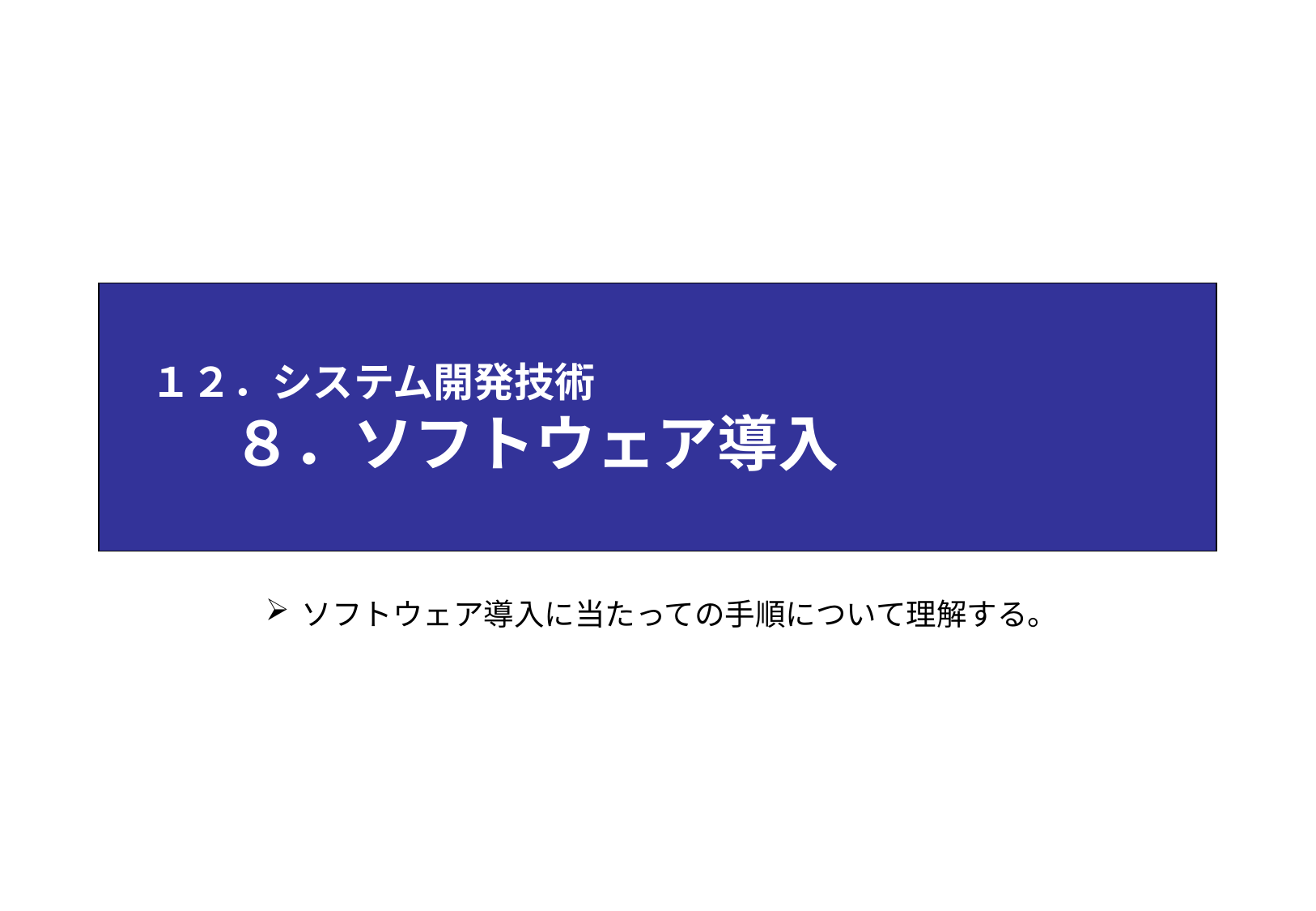

# １２．システム開発技術 　　８．ソフトウェア導入
ソフトウェア導入に当たっての手順について理解する。